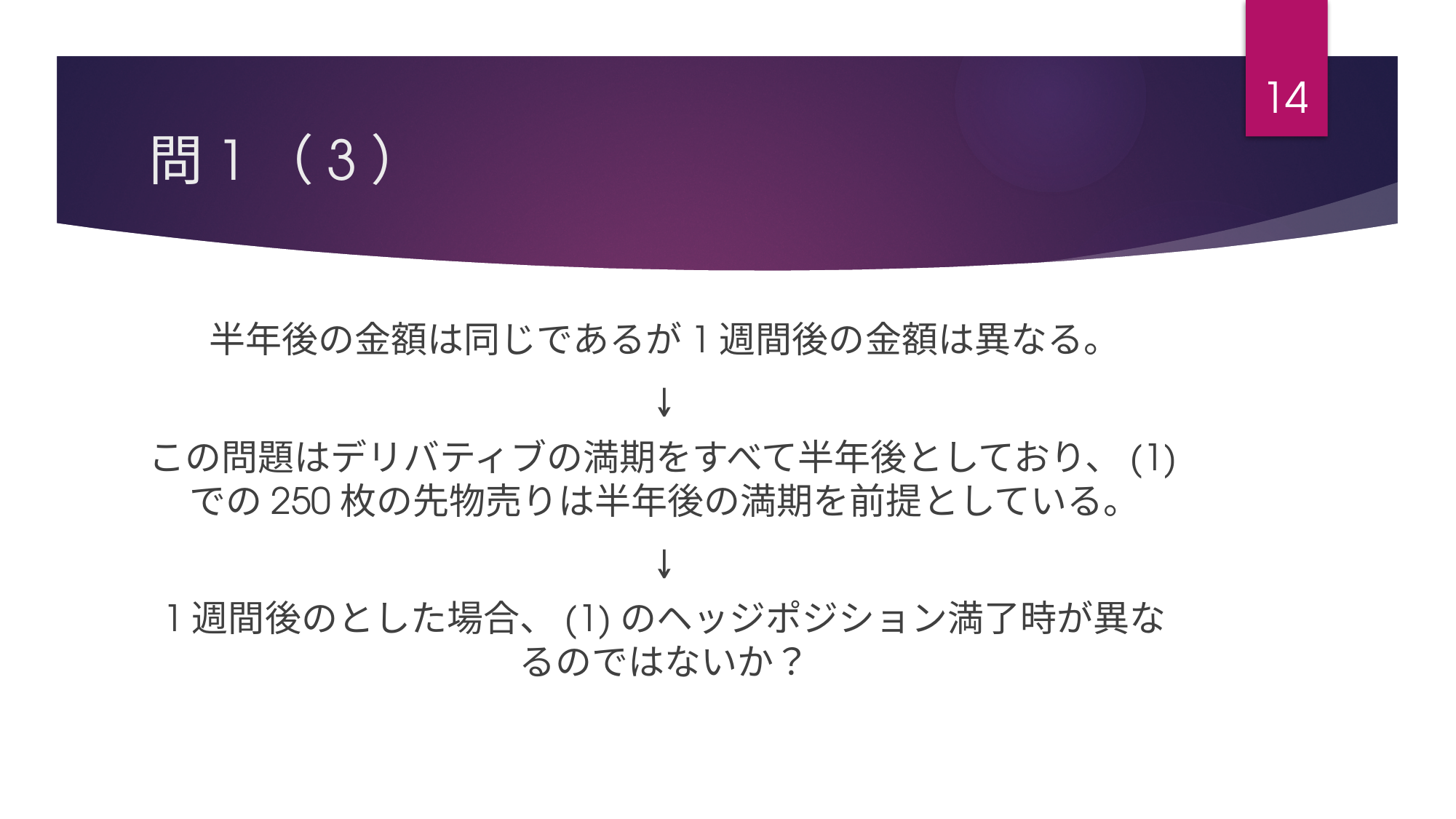

14
# 問1（3）
半年後の金額は同じであるが1週間後の金額は異なる。
↓
この問題はデリバティブの満期をすべて半年後としており、(1)での250枚の先物売りは半年後の満期を前提としている。
↓
1週間後のとした場合、(1)のヘッジポジション満了時が異なるのではないか？